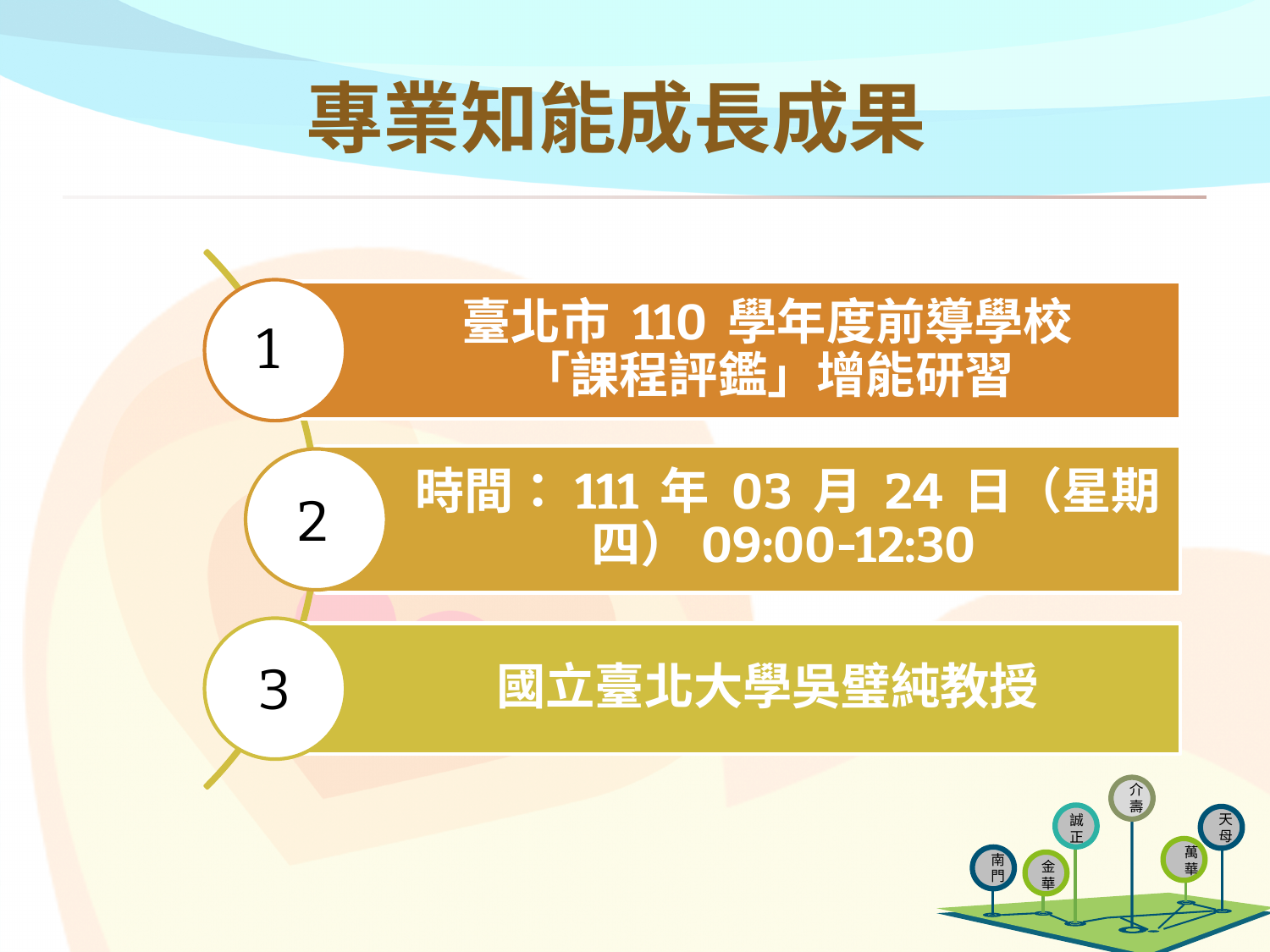

# 專業知能成長成果
臺北市 110 學年度前導學校
「課程評鑑」增能研習
時間：111 年 03 月 24 日（星期四）09:00-12:30
國立臺北大學吳璧純教授
1
2
3
介
壽

天母

誠正

萬
華

南門

金華